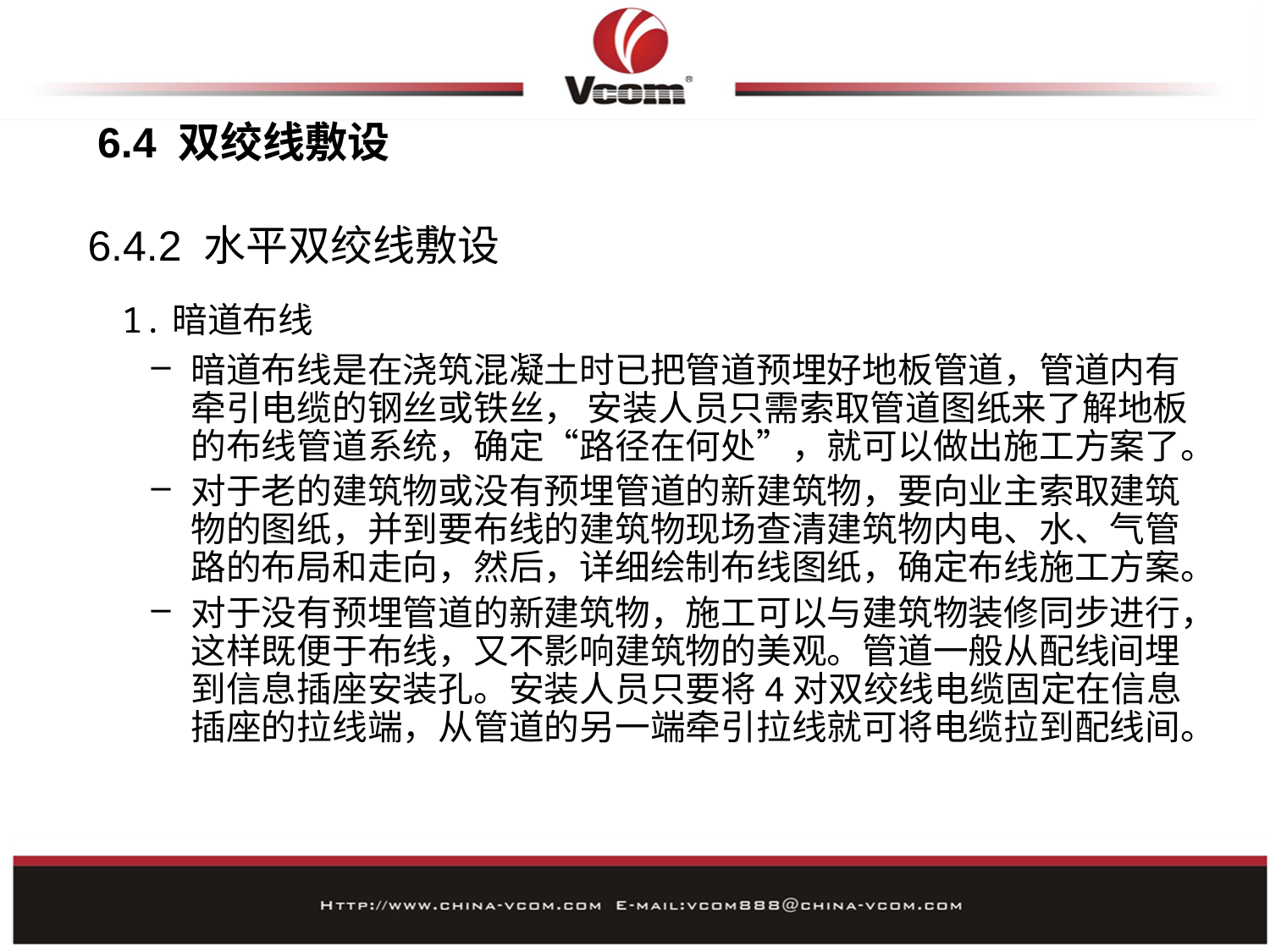

# 6.4 双绞线敷设
6.4.2 水平双绞线敷设
 1.暗道布线
暗道布线是在浇筑混凝土时已把管道预埋好地板管道，管道内有牵引电缆的钢丝或铁丝， 安装人员只需索取管道图纸来了解地板的布线管道系统，确定“路径在何处”，就可以做出施工方案了。
对于老的建筑物或没有预埋管道的新建筑物，要向业主索取建筑物的图纸，并到要布线的建筑物现场查清建筑物内电、水、气管路的布局和走向，然后，详细绘制布线图纸，确定布线施工方案。
对于没有预埋管道的新建筑物，施工可以与建筑物装修同步进行，这样既便于布线，又不影响建筑物的美观。管道一般从配线间埋到信息插座安装孔。安装人员只要将4对双绞线电缆固定在信息插座的拉线端，从管道的另一端牵引拉线就可将电缆拉到配线间。